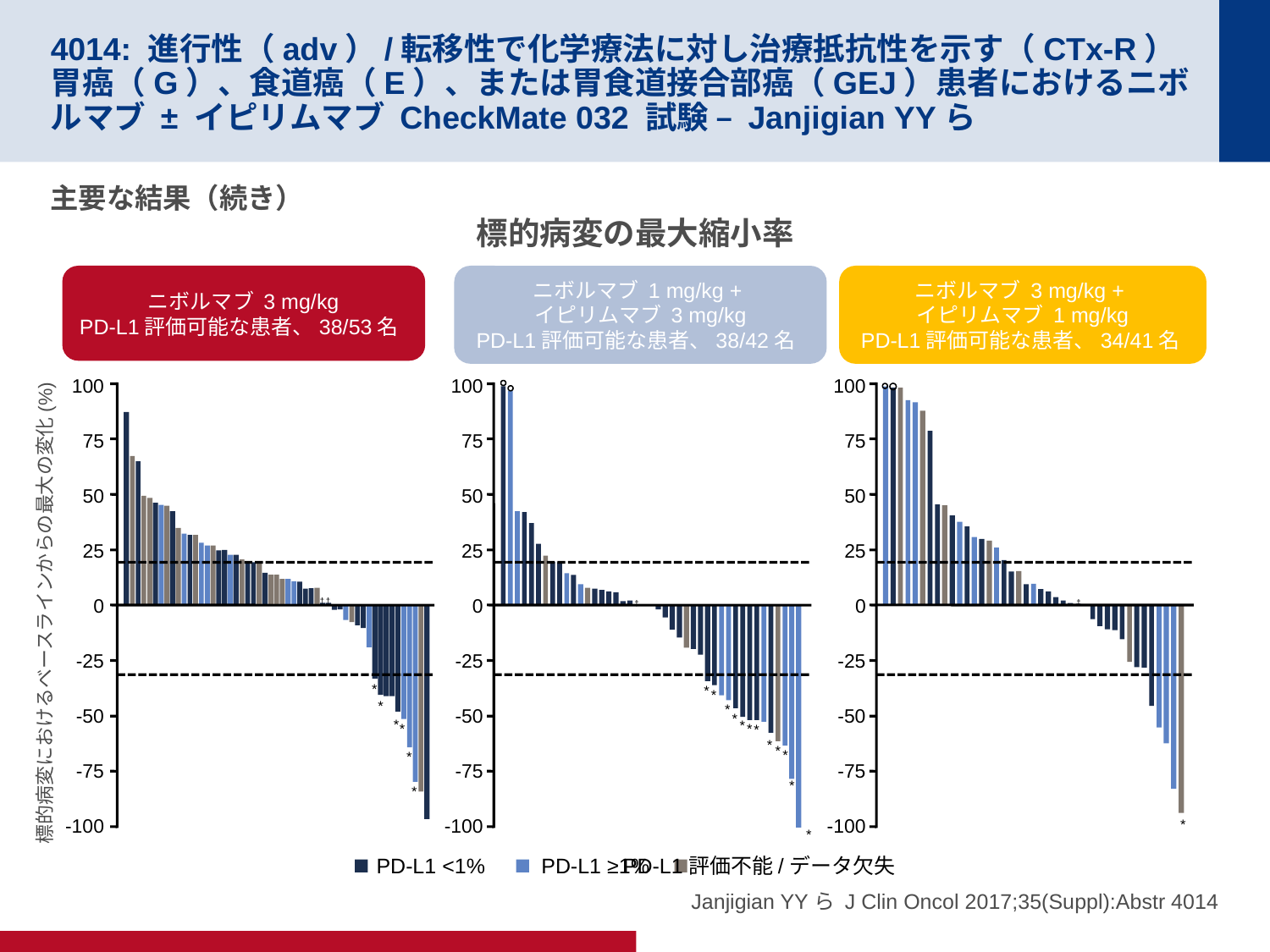

# 4014: 進行性（adv）/転移性で化学療法に対し治療抵抗性を示す（CTx-R）胃癌（G）、食道癌（E）、または胃食道接合部癌（GEJ）患者におけるニボルマブ ± イピリムマブ CheckMate 032 試験 – Janjigian YYら
主要な結果（続き）
標的病変の最大縮小率
ニボルマブ 3 mg/kg
PD-L1評価可能な患者、38/53名
ニボルマブ 1 mg/kg +
イピリムマブ 3 mg/kg
PD-L1評価可能な患者、38/42名
ニボルマブ 3 mg/kg +
イピリムマブ 1 mg/kg
PD-L1評価可能な患者、34/41名
100
75
50
25
0
-25
-50
-75
-100
100
75
50
25
0
-25
-50
-75
-100
100
75
50
25
0
-25
-50
-75
-100

†
†
標的病変におけるベースラインからの最大の変化(%)
†
†

*
*
*
*
*
*
*
*
*
*
*
*
*
*
*
*
*
*
*
PD-L1 <1%
PD-L1 ≥1%
PD-L1評価不能/データ欠失

Janjigian YYら J Clin Oncol 2017;35(Suppl):Abstr 4014